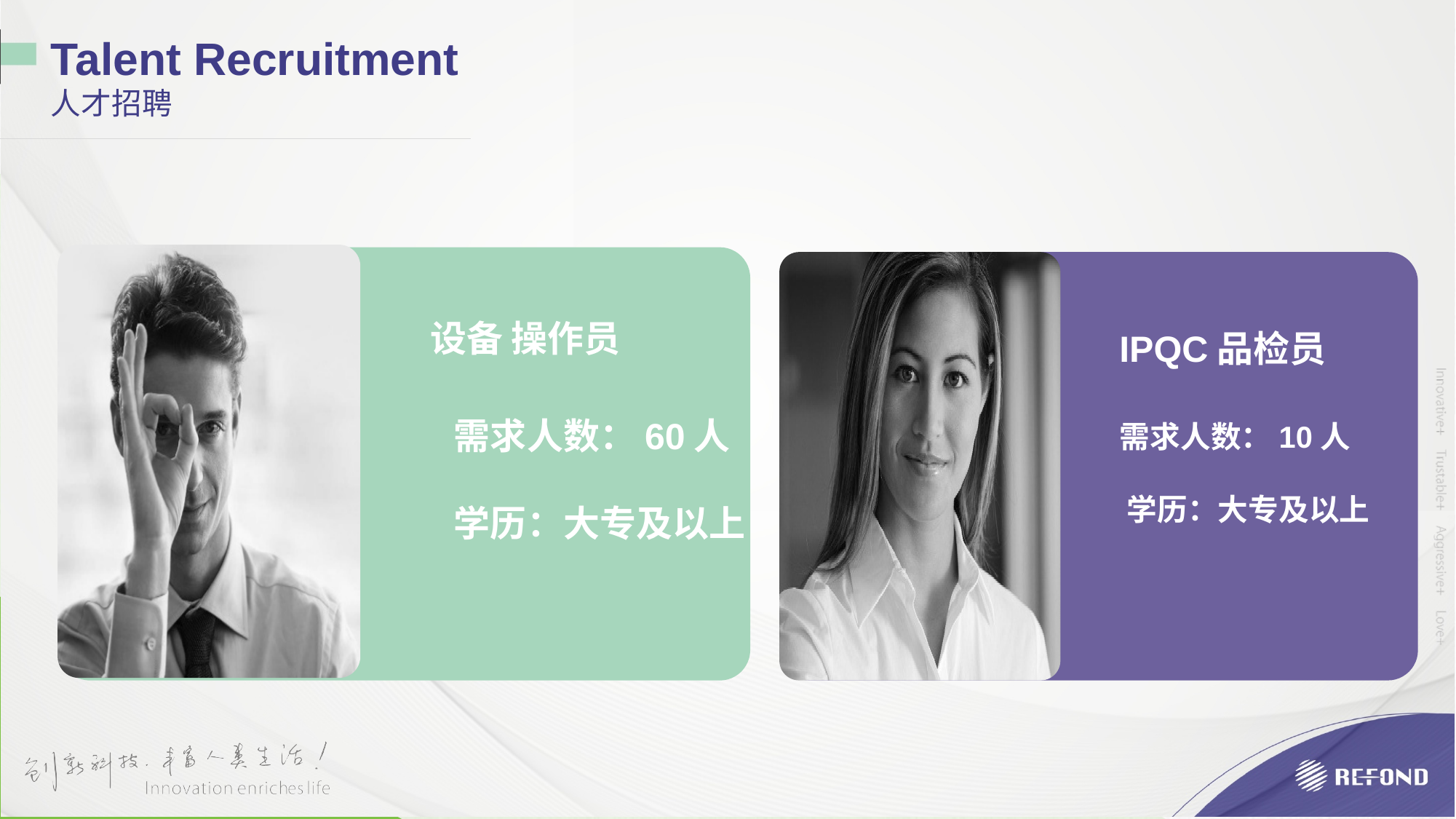

Talent Recruitment
人才招聘

    设备 操作员

       需求人数：60人

       学历：大专及以上

    IPQC品检员

     需求人数：10人

      学历：大专及以上